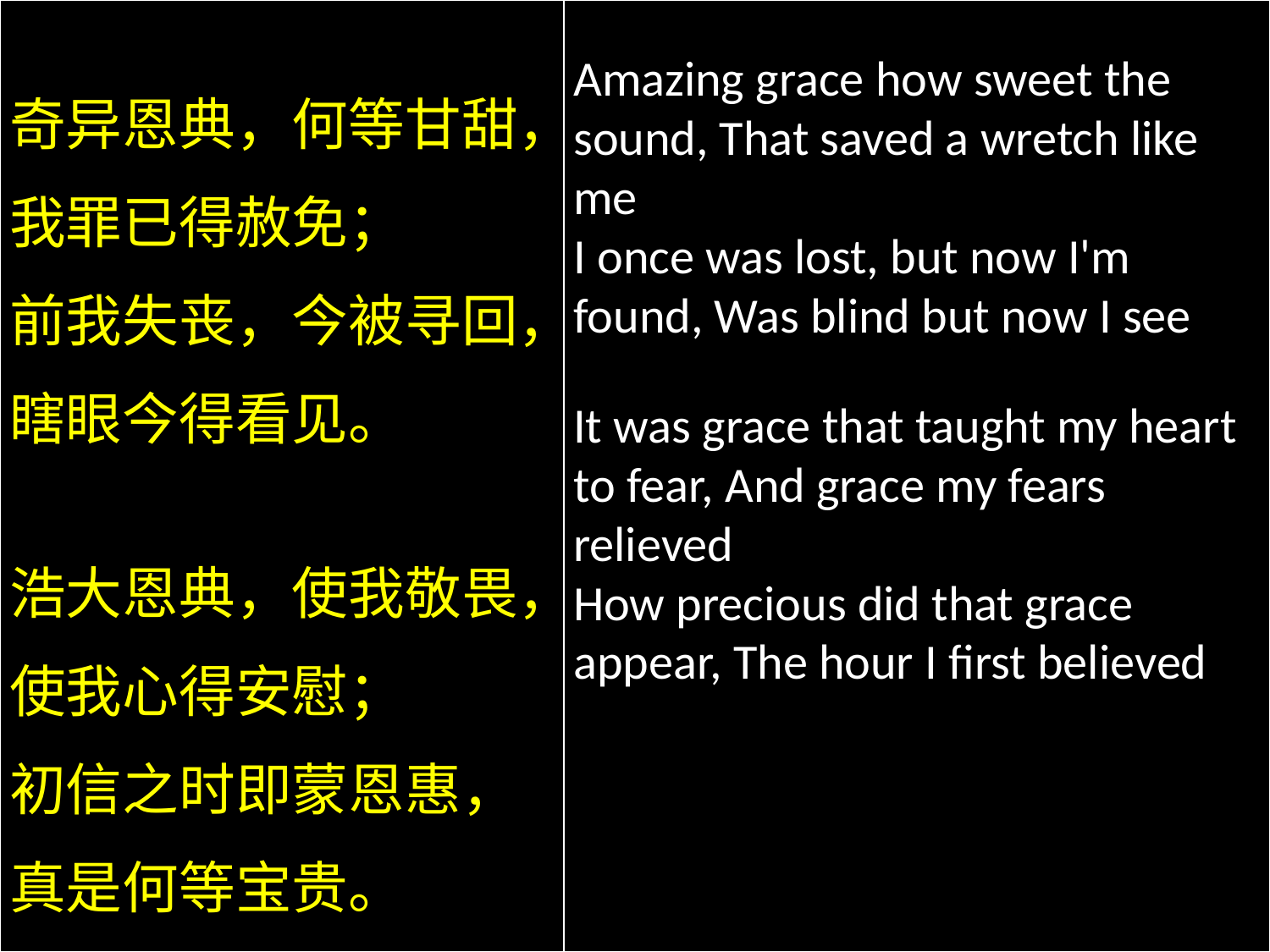

| 奇异恩典，何等甘甜，我罪已得赦免； 前我失丧，今被寻回，瞎眼今得看见。   浩大恩典，使我敬畏，使我心得安慰； 初信之时即蒙恩惠，真是何等宝贵。 | Amazing grace how sweet the sound, That saved a wretch like me I once was lost, but now I'm found, Was blind but now I see It was grace that taught my heart to fear, And grace my fears relieved How precious did that grace appear, The hour I first believed |
| --- | --- |